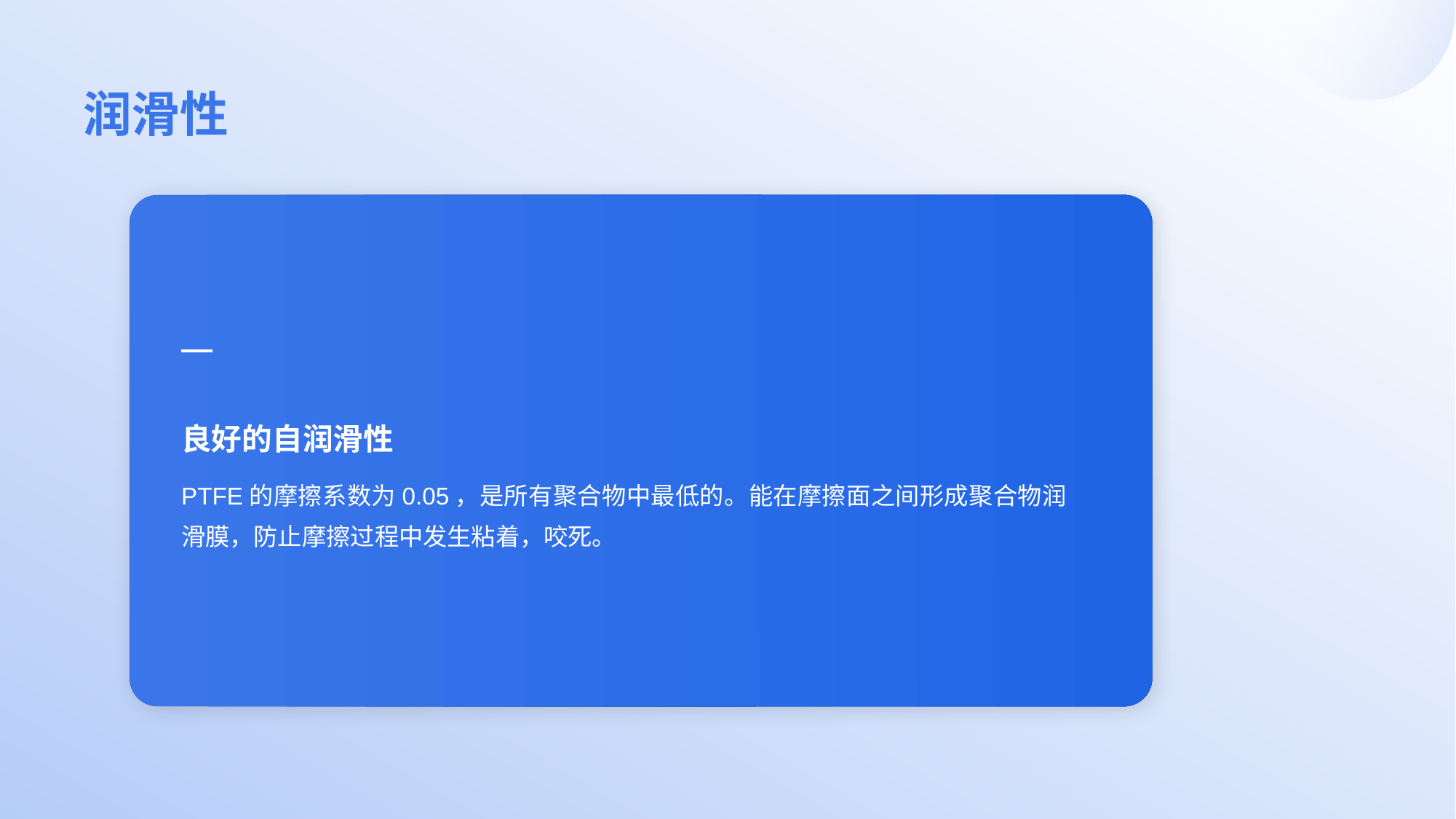

# 润滑性

良好的自润滑性
PTFE的摩擦系数为0.05，是所有聚合物中最低的。能在摩擦面之间形成聚合物润滑膜，防止摩擦过程中发生粘着，咬死。